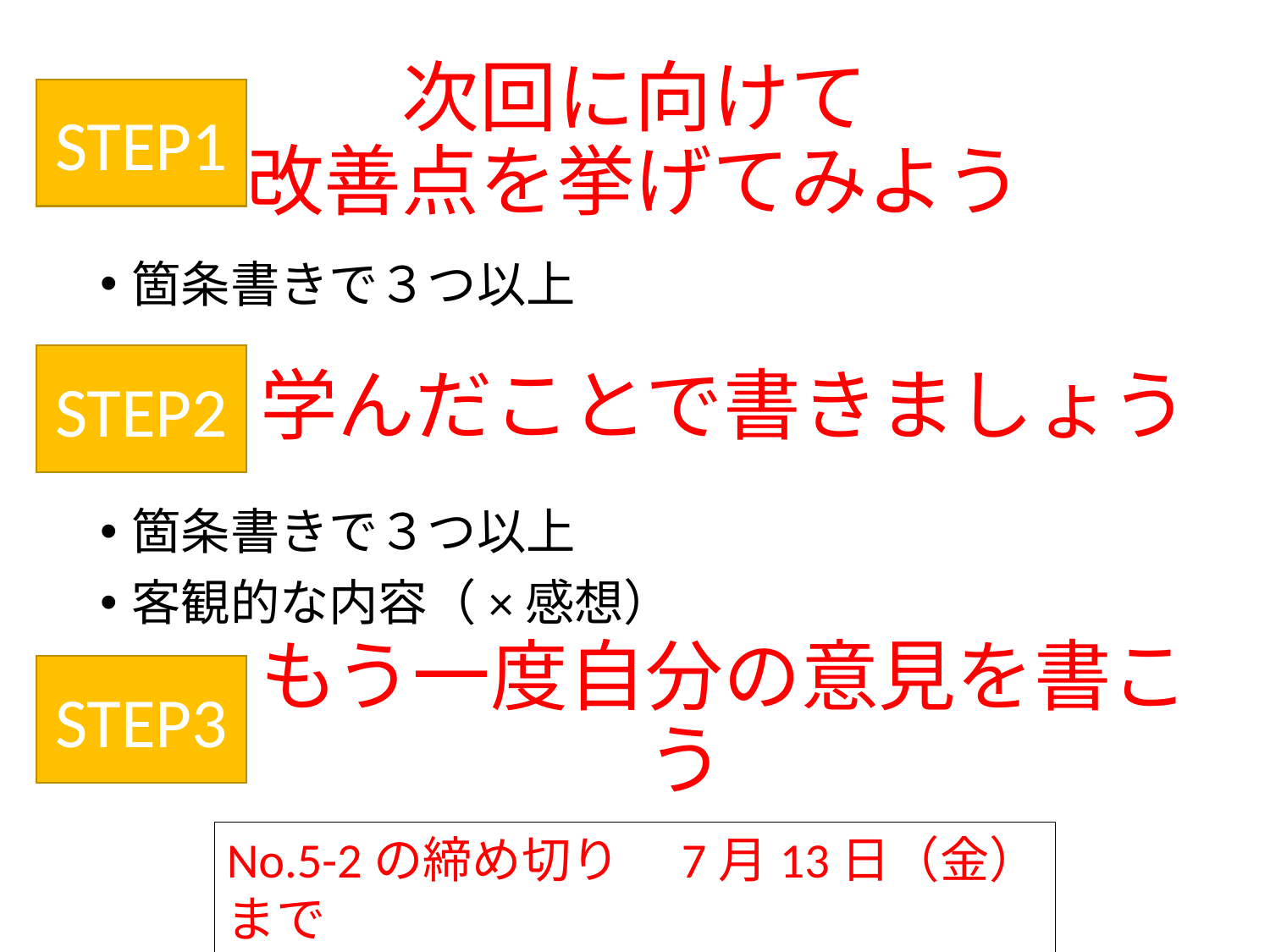

# 次回に向けて 改善点を挙げてみよう
STEP1
箇条書きで３つ以上
　学んだことで書きましょう
STEP2
箇条書きで３つ以上
客観的な内容（×感想）
　もう一度自分の意見を書こう
STEP3
No.5-2の締め切り　7月13日（金）まで